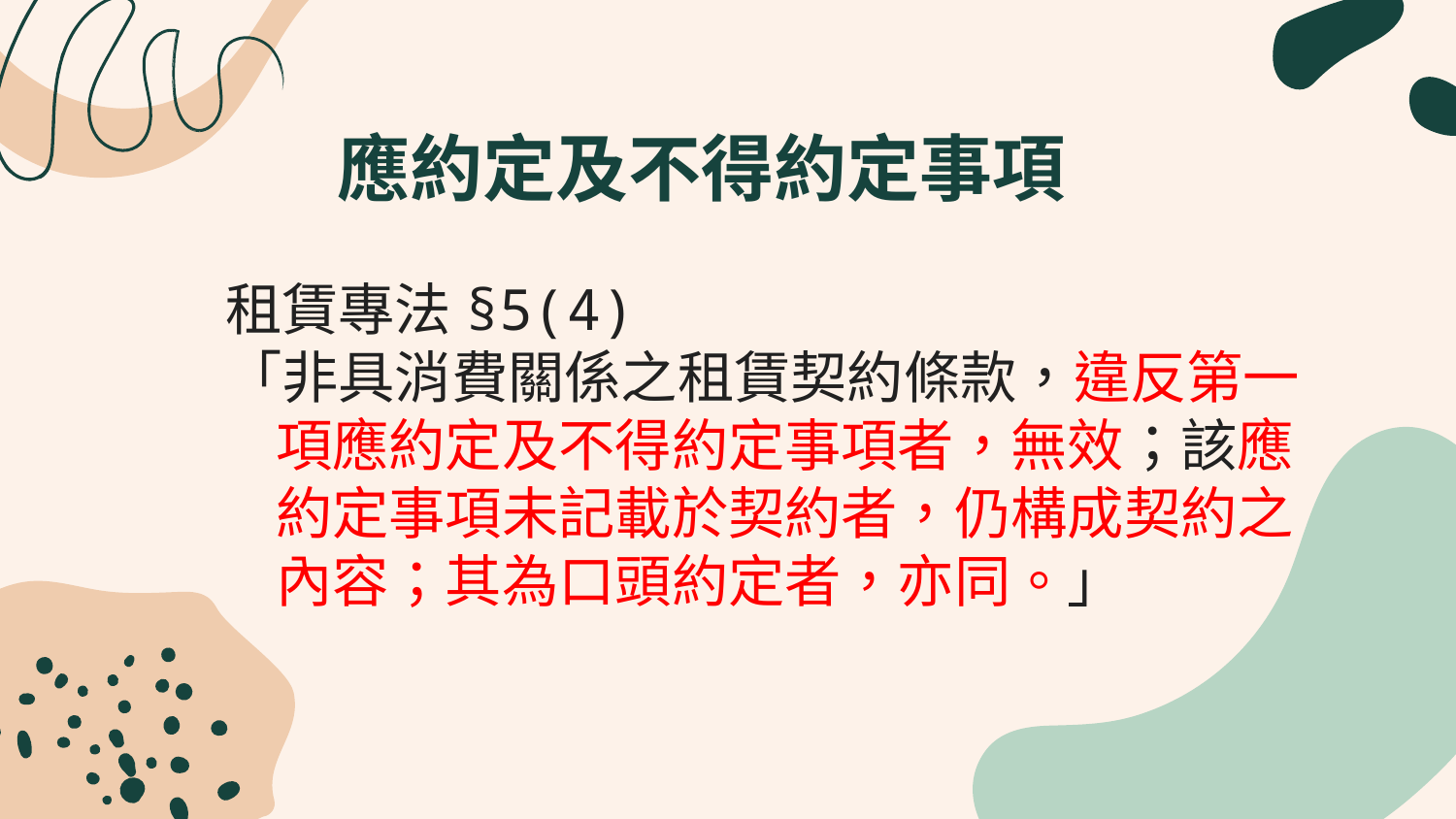

# 應約定及不得約定事項
租賃專法§5(4)
「非具消費關係之租賃契約條款，違反第一項應約定及不得約定事項者，無效；該應約定事項未記載於契約者，仍構成契約之內容；其為口頭約定者，亦同。」